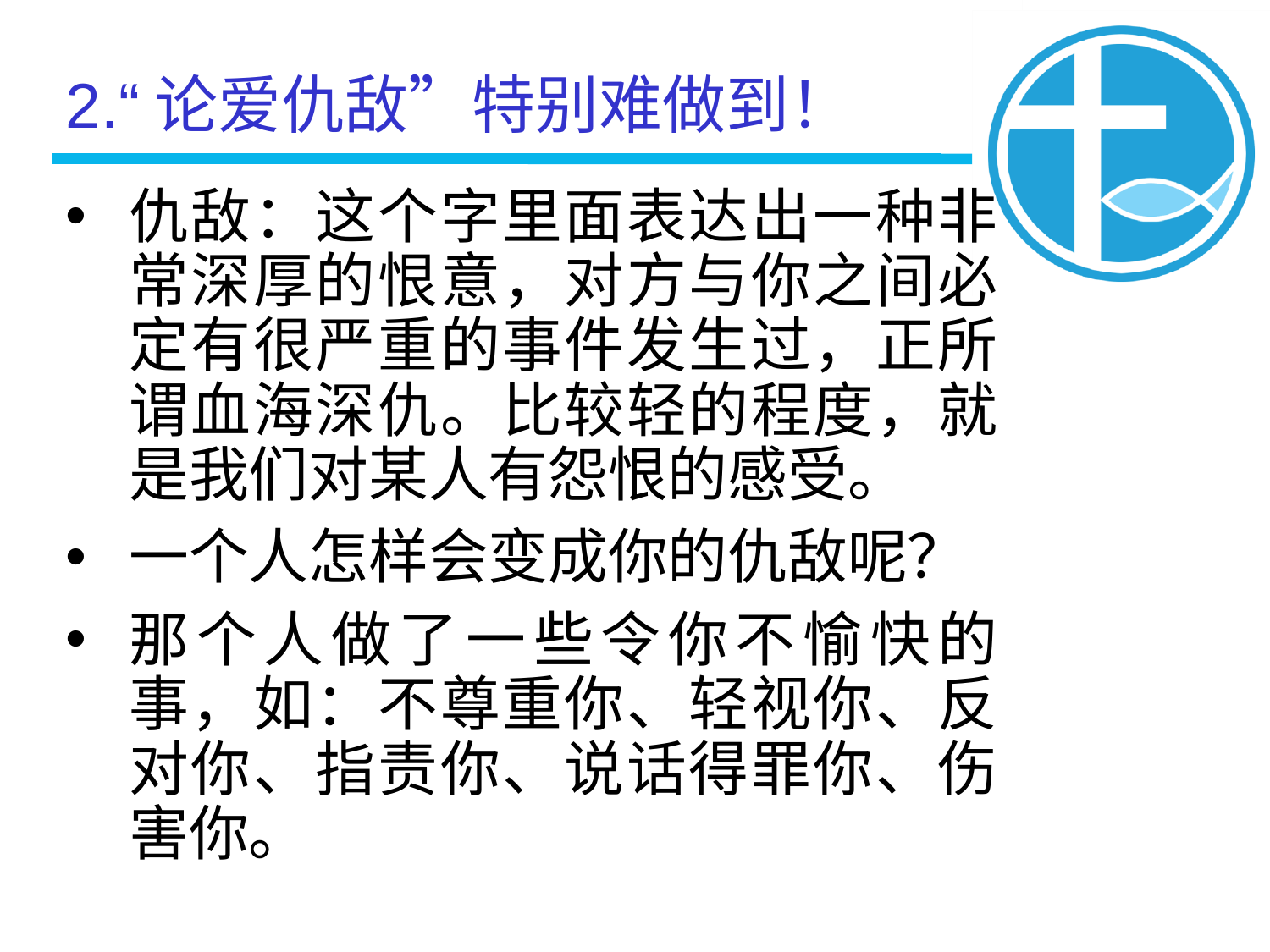

2.“论爱仇敌”特别难做到！
仇敌：这个字里面表达出一种非常深厚的恨意，对方与你之间必定有很严重的事件发生过，正所谓血海深仇。比较轻的程度，就是我们对某人有怨恨的感受。
一个人怎样会变成你的仇敌呢？
那个人做了一些令你不愉快的事，如：不尊重你、轻视你、反对你、指责你、说话得罪你、伤害你。